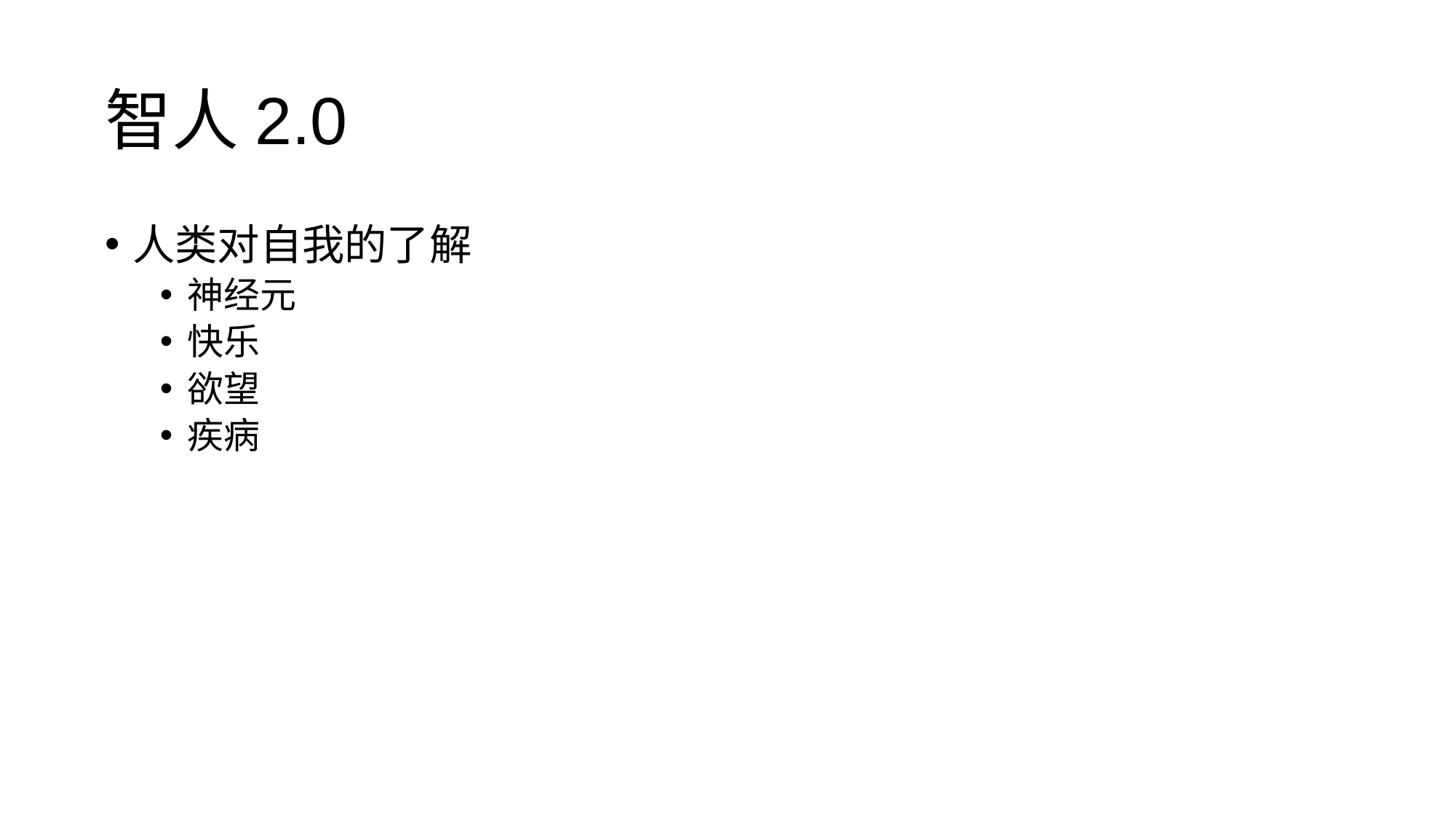

# 智人2.0
人类对自我的了解
神经元
快乐
欲望
疾病